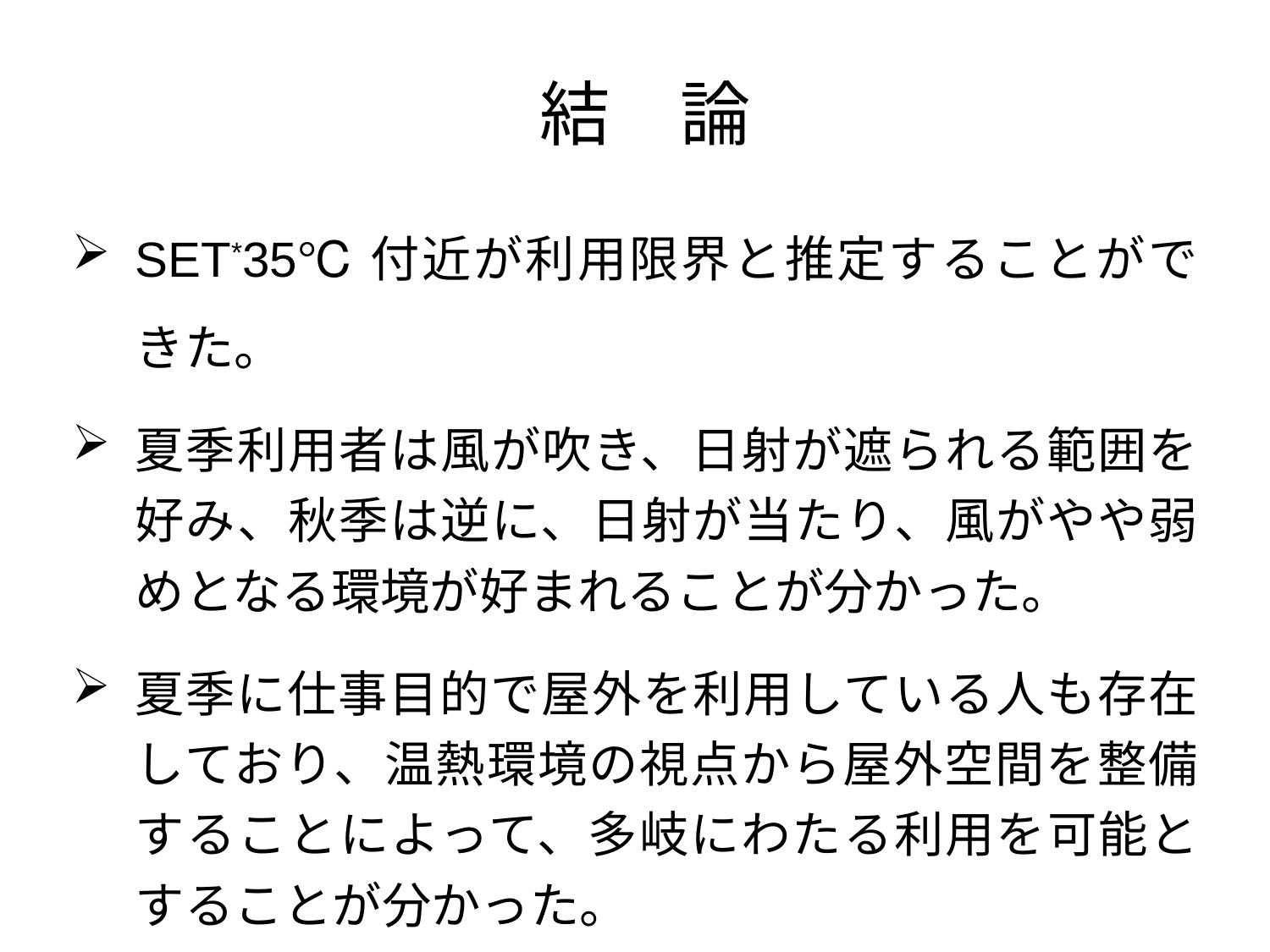

結　論
SET*35℃付近が利用限界と推定することができた。
夏季利用者は風が吹き、日射が遮られる範囲を好み、秋季は逆に、日射が当たり、風がやや弱めとなる環境が好まれることが分かった。
夏季に仕事目的で屋外を利用している人も存在しており、温熱環境の視点から屋外空間を整備することによって、多岐にわたる利用を可能とすることが分かった。